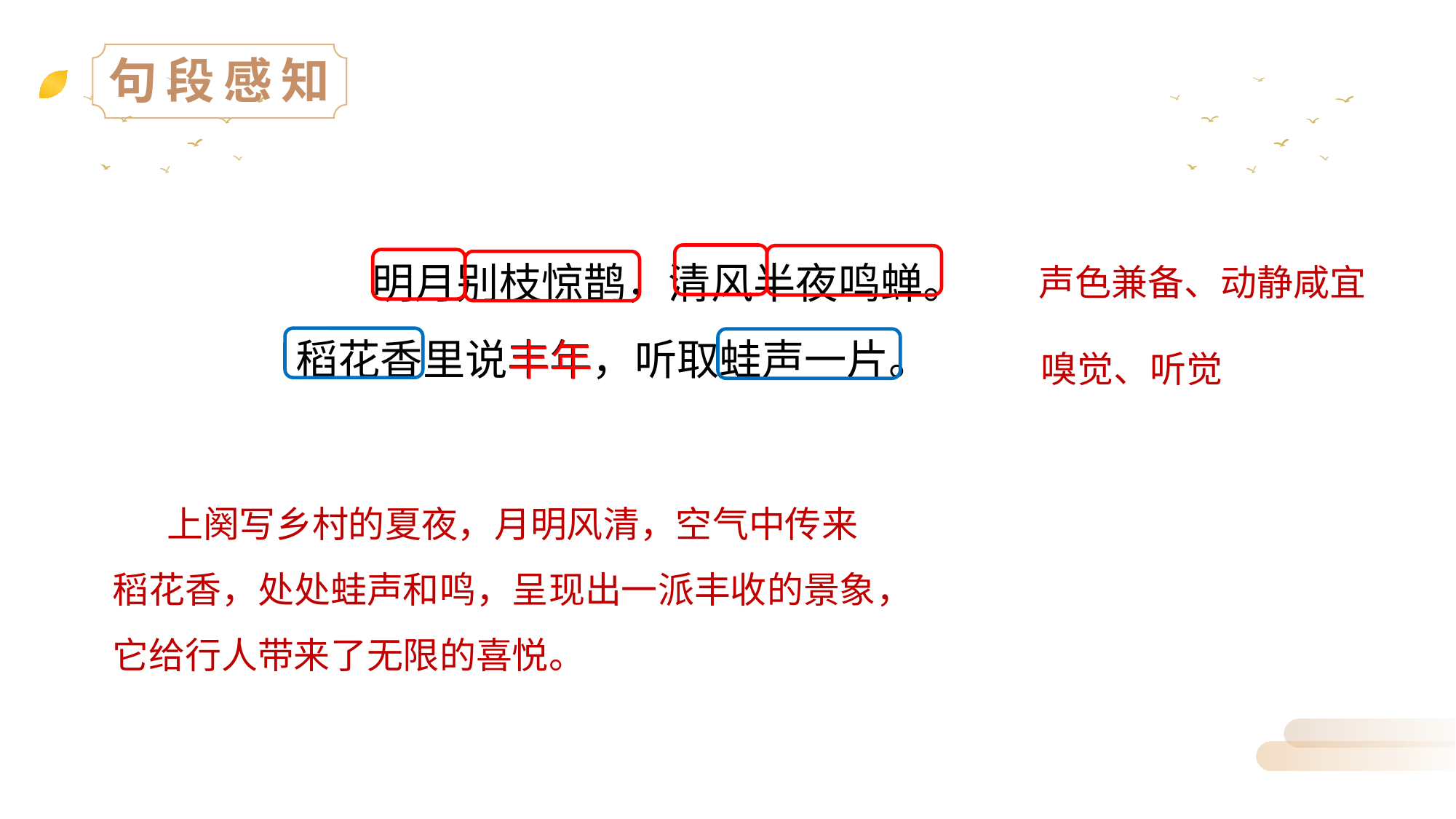

句段感知
       明月别枝惊鹊，清风半夜鸣蝉。稻花香里说丰年，听取蛙声一片。
声色兼备、动静咸宜

丰年
嗅觉、听觉

上阕写乡村的夏夜，月明风清，空气中传来稻花香，处处蛙声和鸣，呈现出一派丰收的景象，它给行人带来了无限的喜悦。